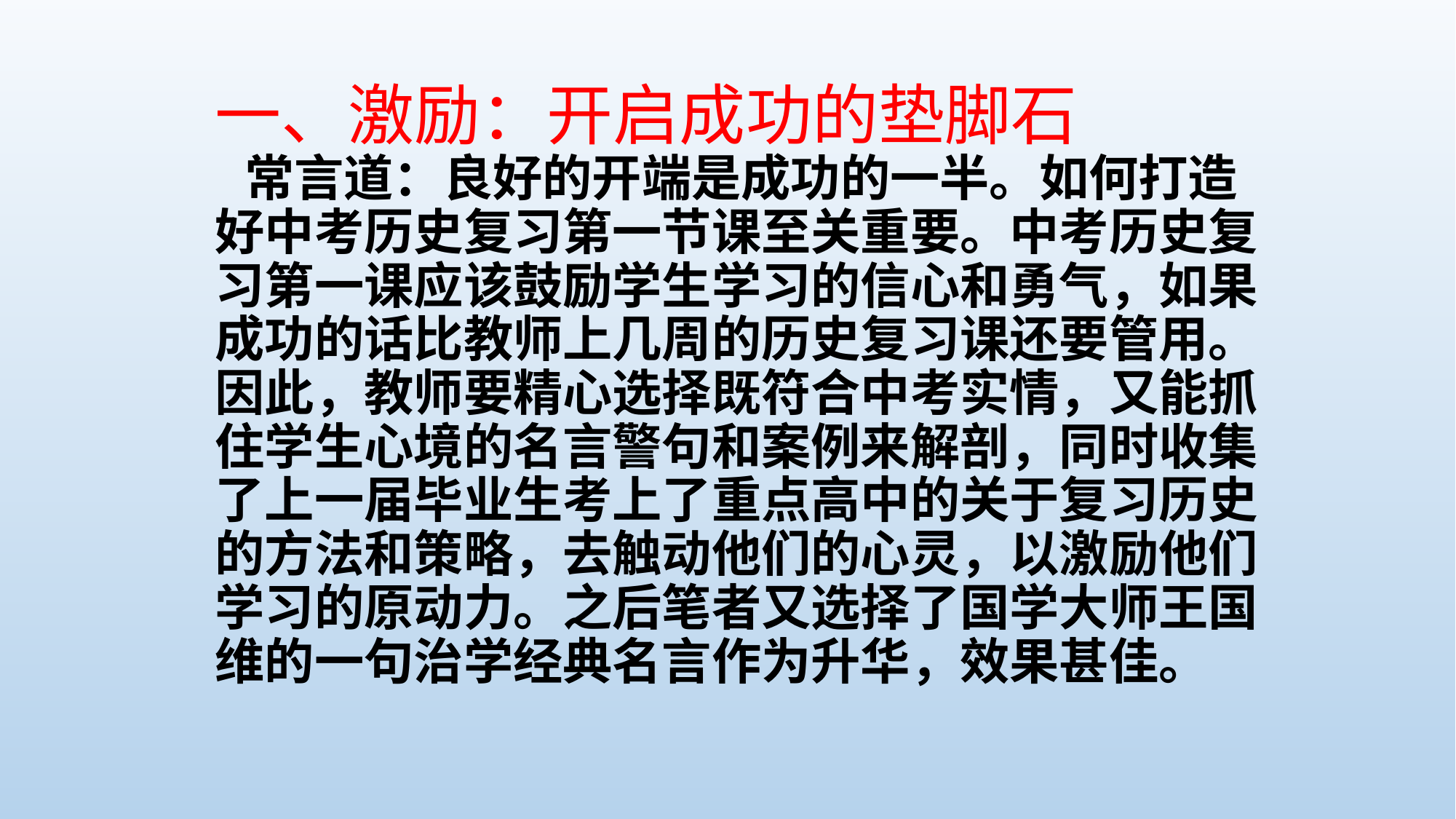

一、激励：开启成功的垫脚石
   常言道：良好的开端是成功的一半。如何打造好中考历史复习第一节课至关重要。中考历史复习第一课应该鼓励学生学习的信心和勇气，如果成功的话比教师上几周的历史复习课还要管用。因此，教师要精心选择既符合中考实情，又能抓住学生心境的名言警句和案例来解剖，同时收集了上一届毕业生考上了重点高中的关于复习历史的方法和策略，去触动他们的心灵，以激励他们学习的原动力。之后笔者又选择了国学大师王国维的一句治学经典名言作为升华，效果甚佳。